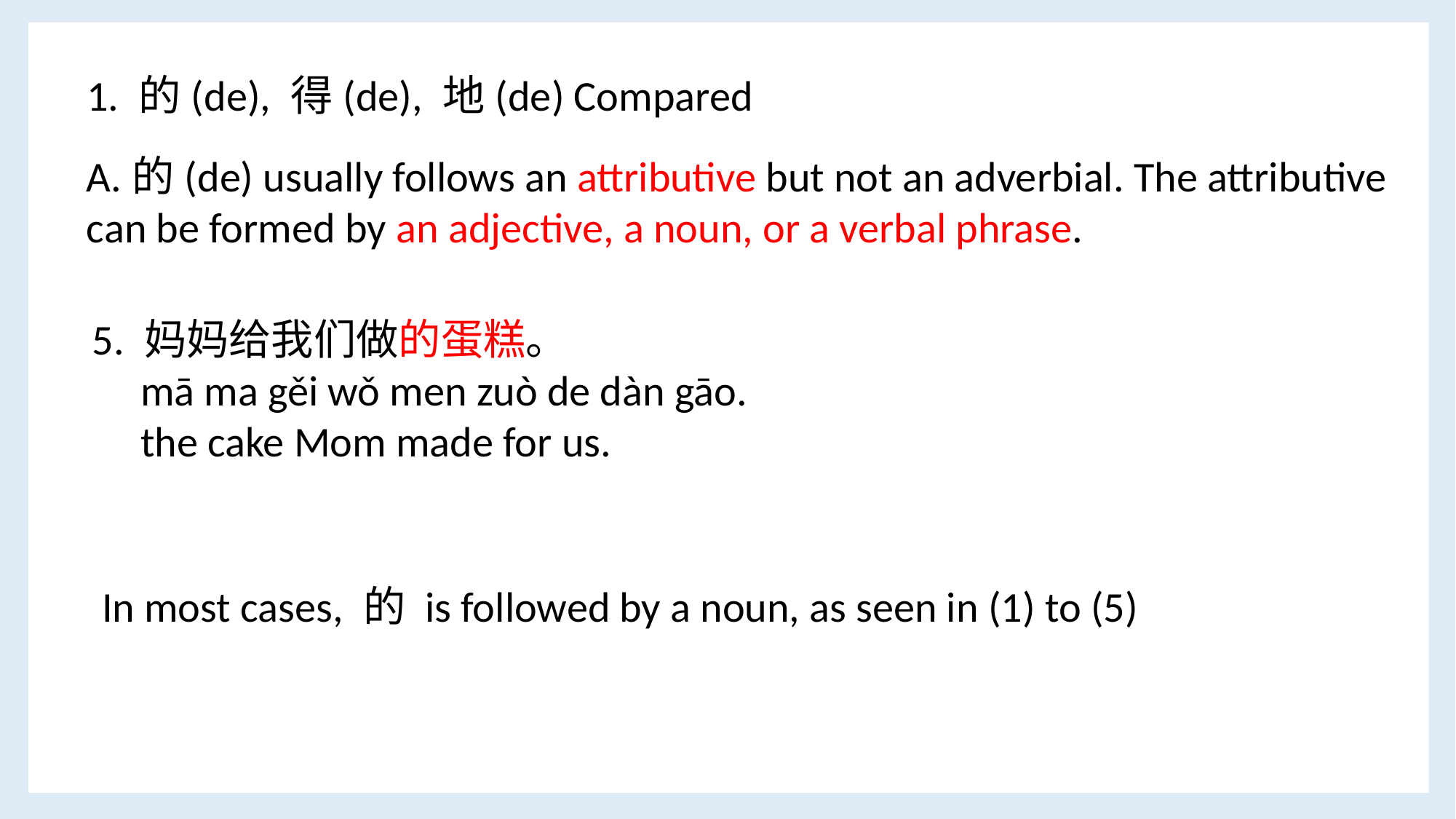

1. 的(de), 得(de), 地(de) Compared
A.的(de) usually follows an attributive but not an adverbial. The attributive can be formed by an adjective, a noun, or a verbal phrase.
5. 妈妈给我们做的蛋糕。
     mā ma gěi wǒ men zuò de dàn gāo.
     the cake Mom made for us.
In most cases, 的 is followed by a noun, as seen in (1) to (5)